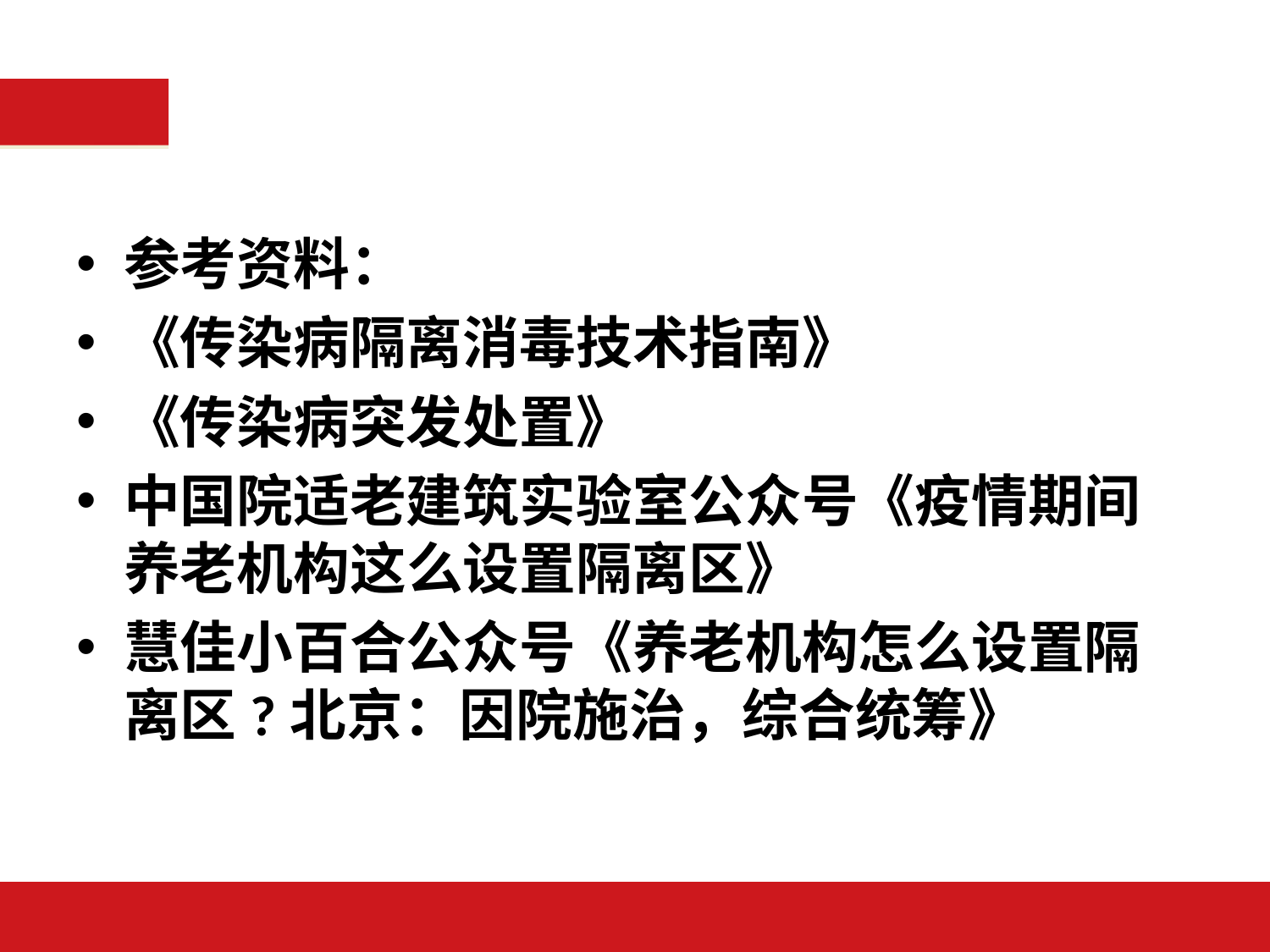

#
参考资料：
《传染病隔离消毒技术指南》
《传染病突发处置》
中国院适老建筑实验室公众号《疫情期间养老机构这么设置隔离区》
慧佳小百合公众号《养老机构怎么设置隔离区?北京：因院施治，综合统筹》